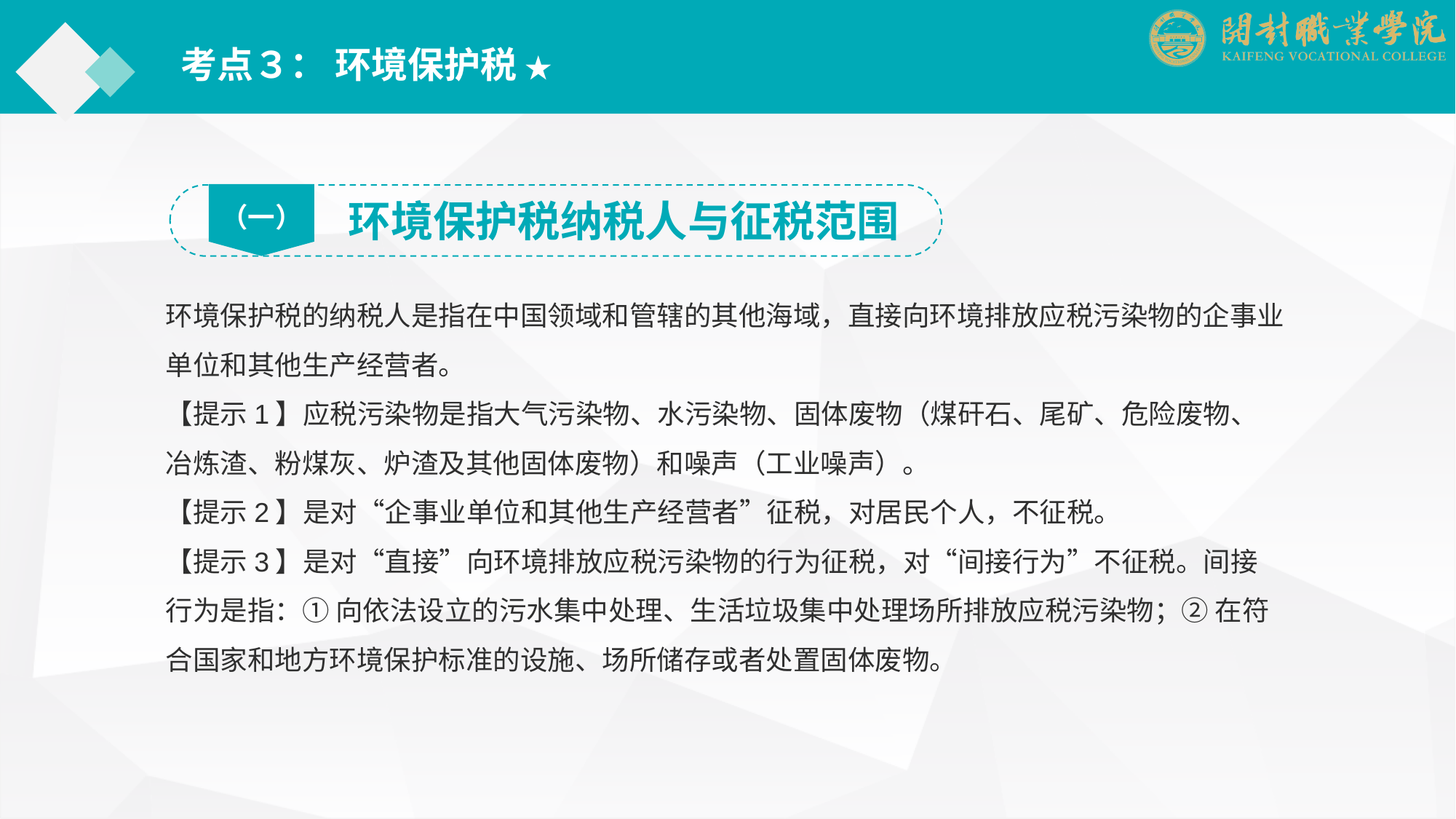

考点３： 环境保护税 ★
（一）

环境保护税纳税人与征税范围
环境保护税的纳税人是指在中国领域和管辖的其他海域，直接向环境排放应税污染物的企事业单位和其他生产经营者。
【提示1】应税污染物是指大气污染物、水污染物、固体废物（煤矸石、尾矿、危险废物、冶炼渣、粉煤灰、炉渣及其他固体废物）和噪声（工业噪声）。
【提示2】是对“企事业单位和其他生产经营者”征税，对居民个人，不征税。
【提示3】是对“直接”向环境排放应税污染物的行为征税，对“间接行为”不征税。间接行为是指：① 向依法设立的污水集中处理、生活垃圾集中处理场所排放应税污染物；② 在符合国家和地方环境保护标准的设施、场所储存或者处置固体废物。